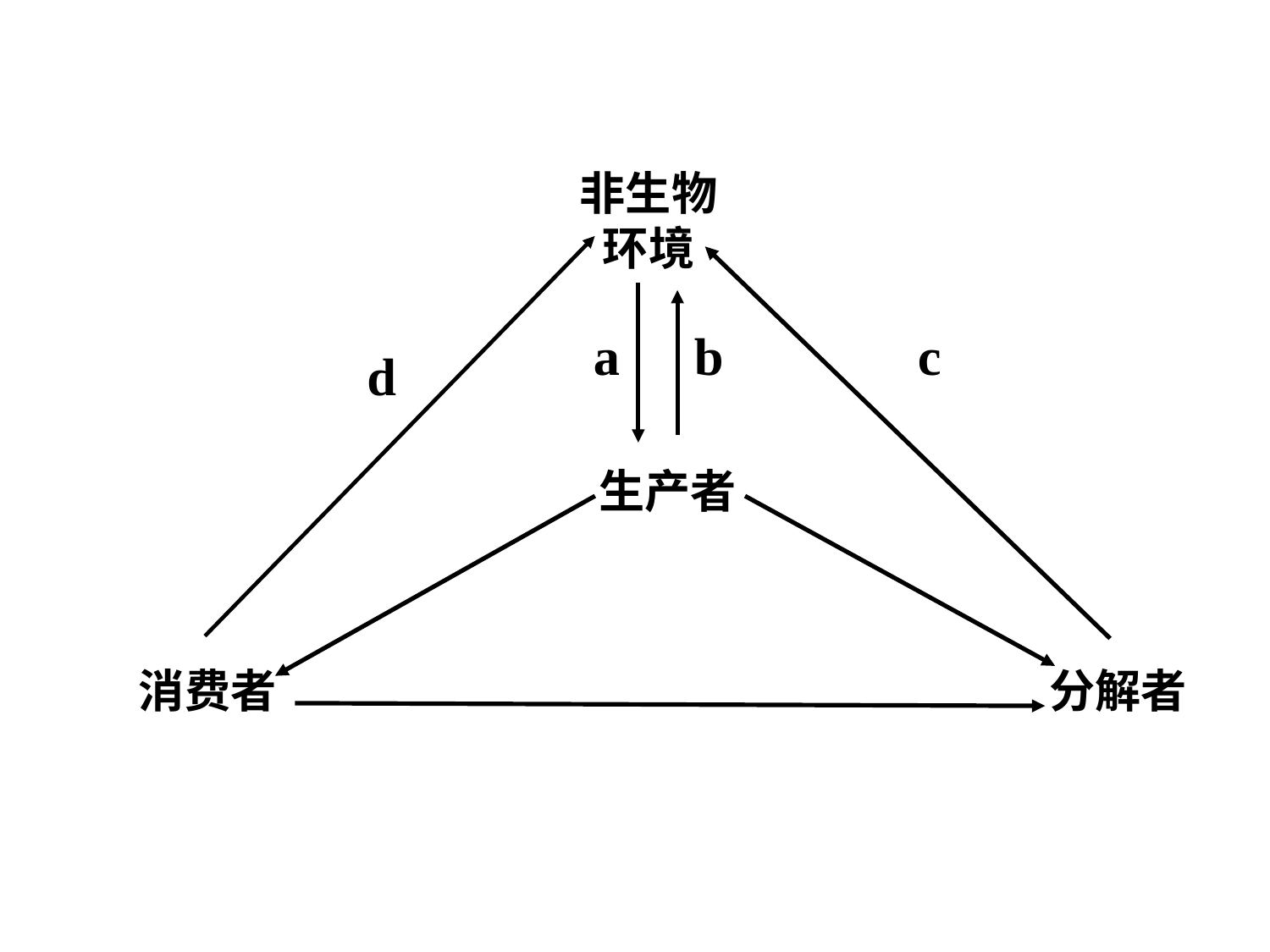

非生物环境
b
c
 a
d
生产者
分解者
消费者